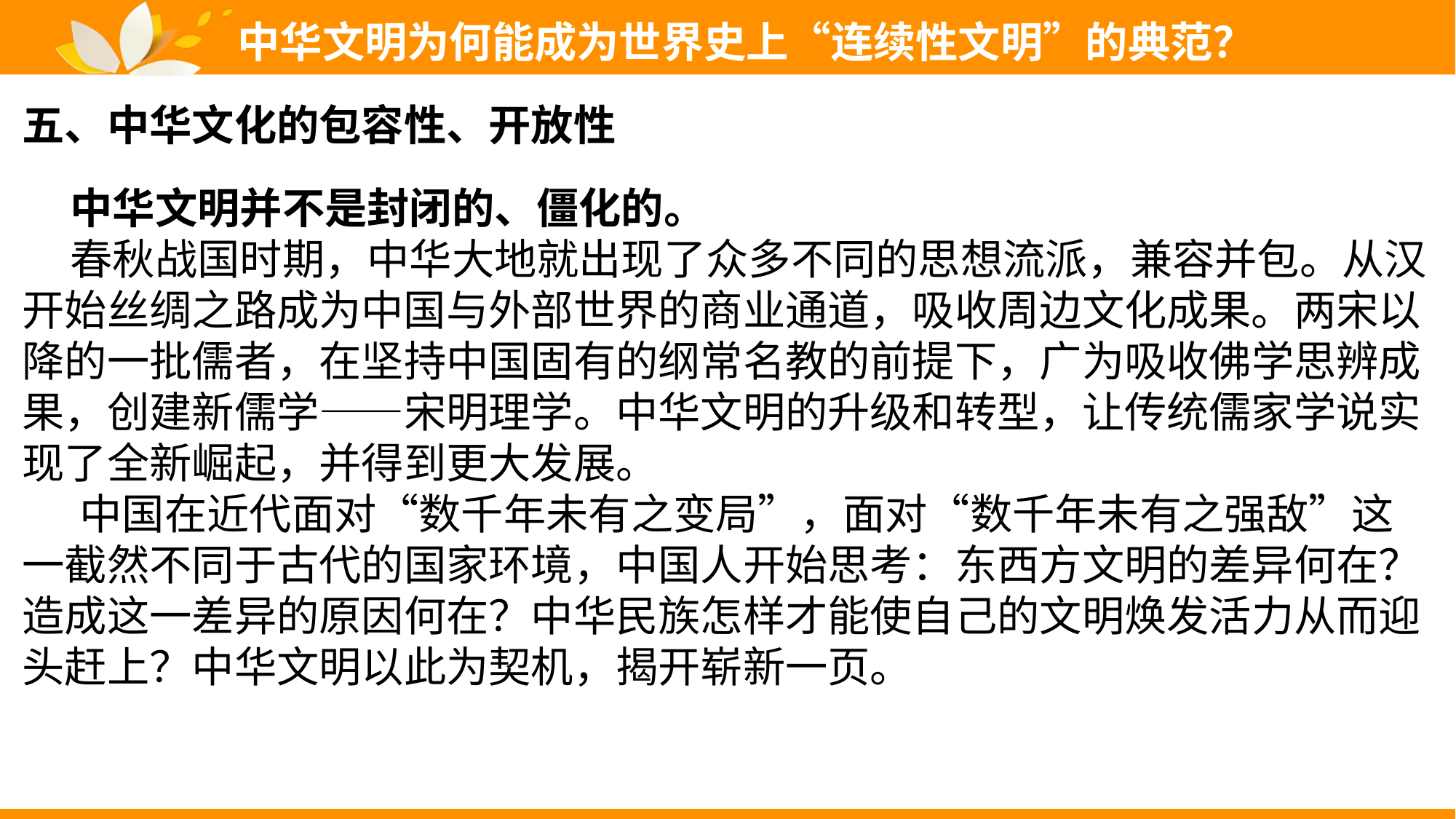

中华文明为何能成为世界史上“连续性文明”的典范？
五、中华文化的包容性、开放性
    中华文明并不是封闭的、僵化的。
    春秋战国时期，中华大地就出现了众多不同的思想流派，兼容并包。从汉开始丝绸之路成为中国与外部世界的商业通道，吸收周边文化成果。两宋以降的一批儒者，在坚持中国固有的纲常名教的前提下，广为吸收佛学思辨成果，创建新儒学——宋明理学。中华文明的升级和转型，让传统儒家学说实现了全新崛起，并得到更大发展。
     中国在近代面对“数千年未有之变局”，面对“数千年未有之强敌”这一截然不同于古代的国家环境，中国人开始思考：东西方文明的差异何在？造成这一差异的原因何在？中华民族怎样才能使自己的文明焕发活力从而迎头赶上？中华文明以此为契机，揭开崭新一页。